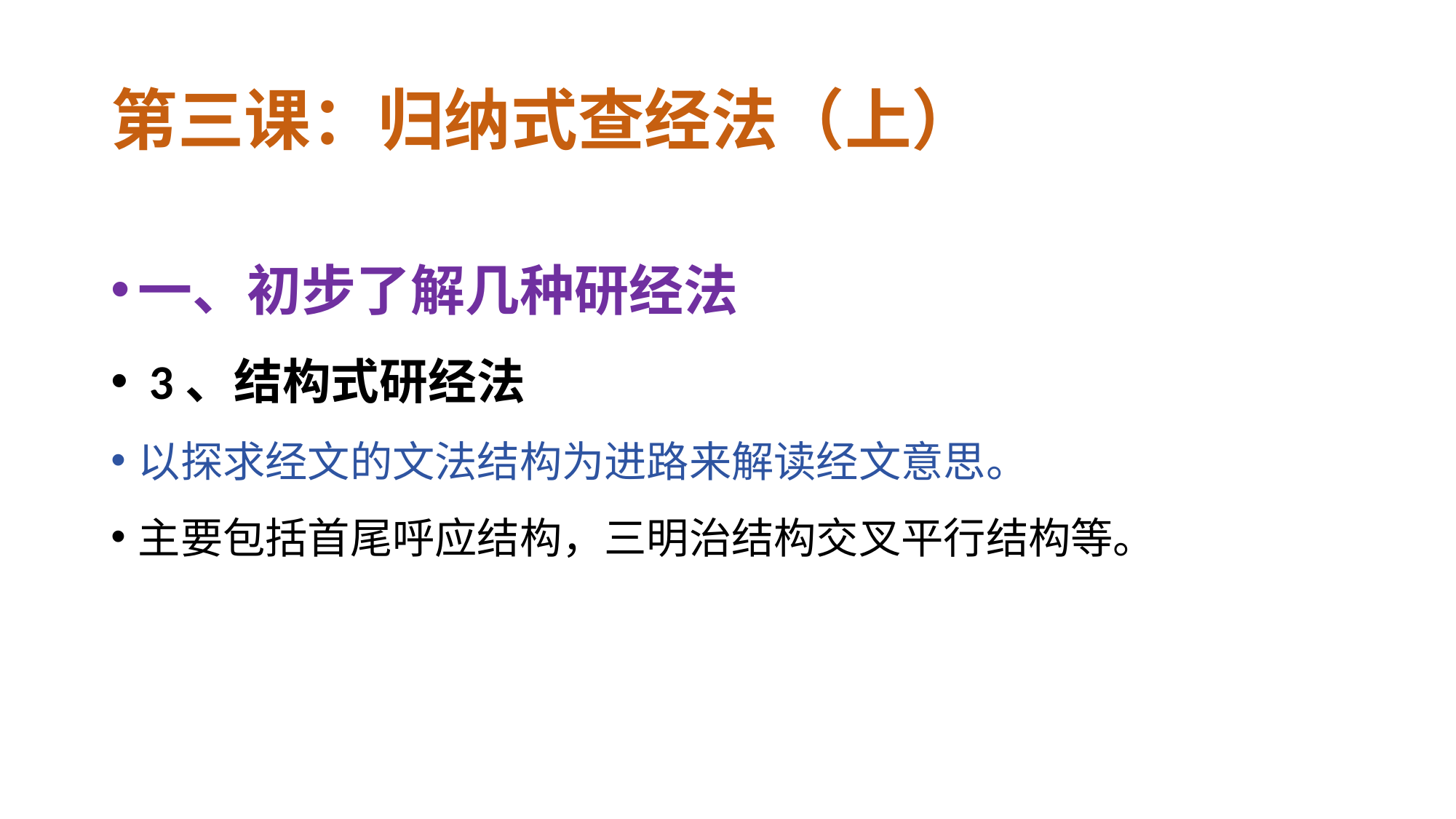

# 第三课：归纳式查经法（上）
一、初步了解几种研经法
 3、结构式研经法
以探求经文的文法结构为进路来解读经文意思。
主要包括首尾呼应结构，三明治结构交叉平行结构等。